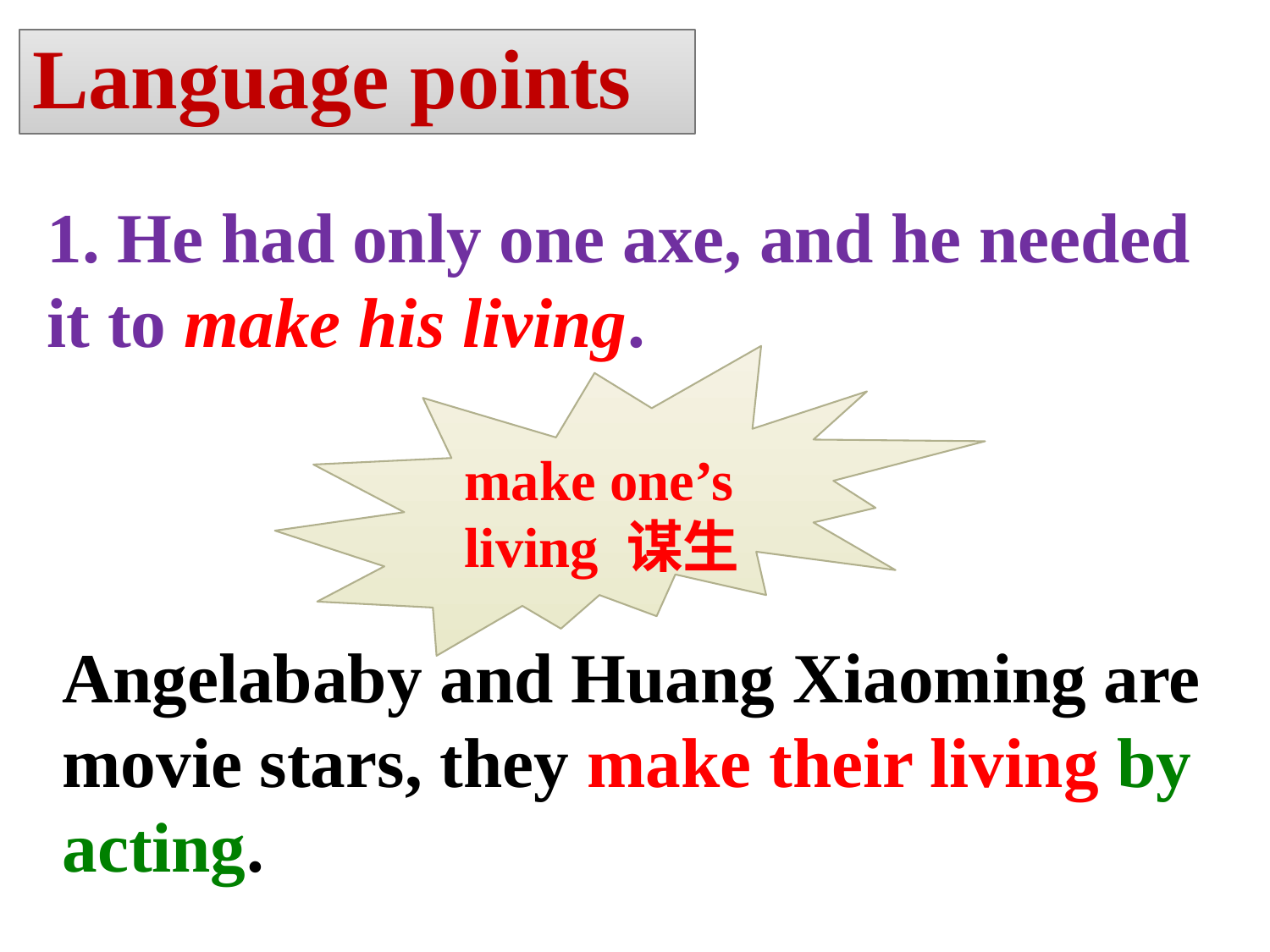

Language points
1. He had only one axe, and he needed it to make his living.
make one’s living 谋生

Angelababy and Huang Xiaoming are movie stars, they make their living by acting.